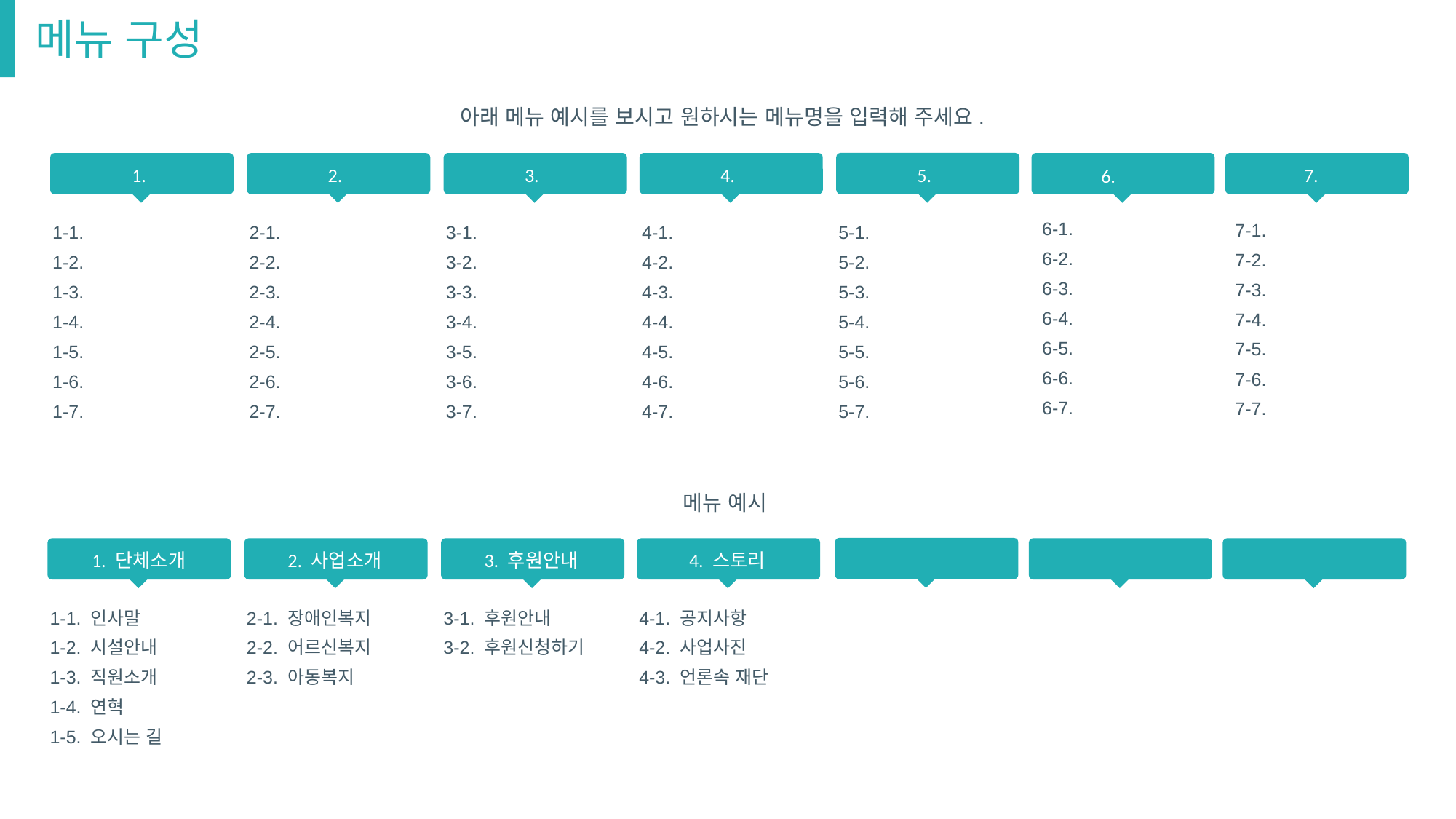

# 메뉴 구성
아래 메뉴 예시를 보시고 원하시는 메뉴명을 입력해 주세요.

5.
5-1.
5-2.
5-3.
5-4.
5-5.
5-6.
5-7.

1.
1-1.
1-2.
1-3.
1-4.
1-5.
1-6.
1-7.

2.
2-1.
2-2.
2-3.
2-4.
2-5.
2-6.
2-7.

3.
3-1.
3-2.
3-3.
3-4.
3-5.
3-6.
3-7.

4.
4-1.
4-2.
4-3.
4-4.
4-5.
4-6.
4-7.

7.
6.
6-1.
6-2.
6-3.
6-4.
6-5.
6-6.
6-7.
7-1.
7-2.
7-3.
7-4.
7-5.
7-6.
7-7.
메뉴 예시

1. 단체소개
1-1. 인사말
1-2. 시설안내
1-3. 직원소개
1-4. 연혁
1-5. 오시는 길

2. 사업소개
2-1. 장애인복지
2-2. 어르신복지
2-3. 아동복지

3. 후원안내
3-1. 후원안내
3-2. 후원신청하기

4. 스토리
4-1. 공지사항
4-2. 사업사진
4-3. 언론속 재단